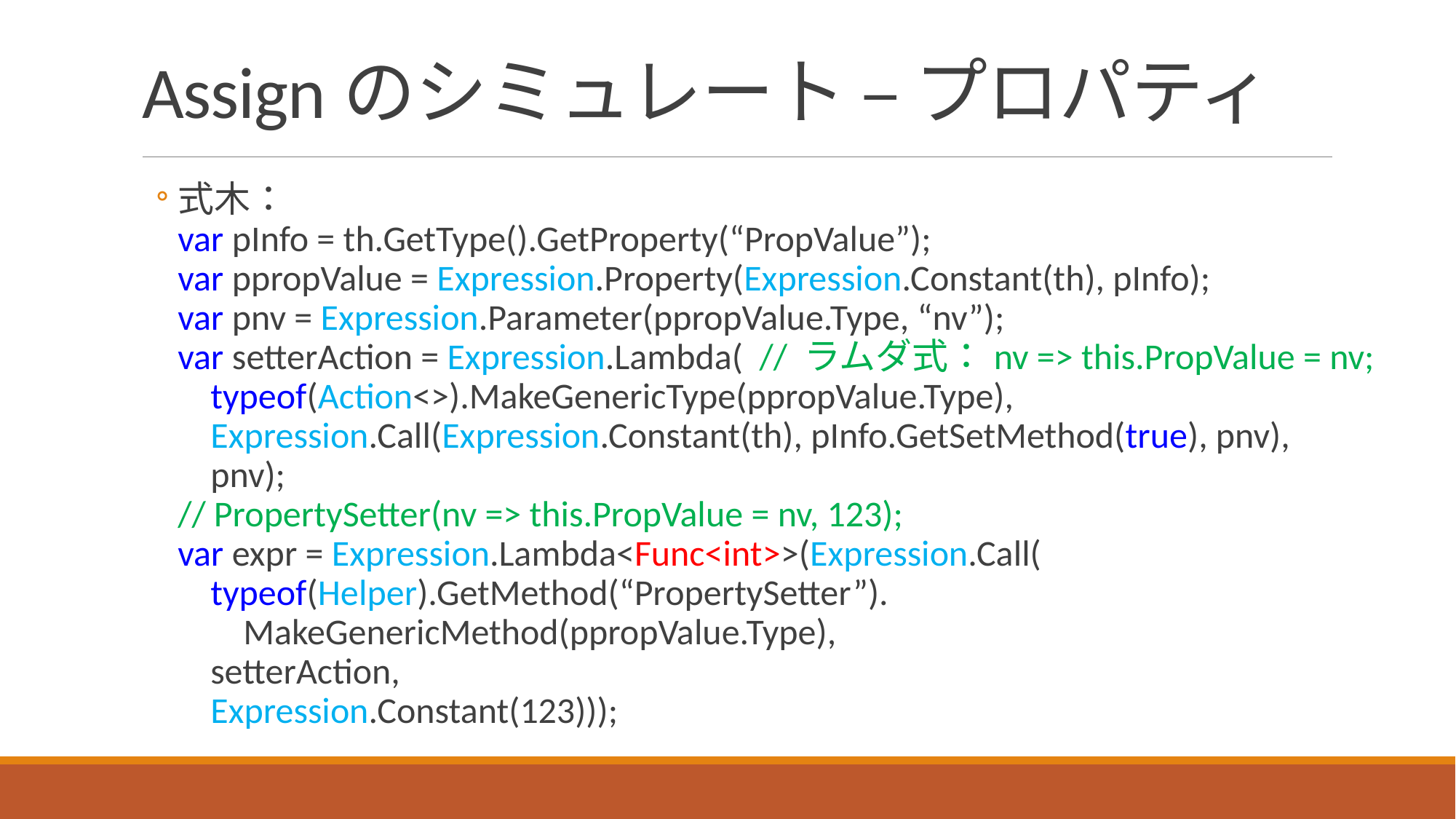

# Assignのシミュレート – プロパティ
式木：
var pInfo = th.GetType().GetProperty(“PropValue”);
var ppropValue = Expression.Property(Expression.Constant(th), pInfo);
var pnv = Expression.Parameter(ppropValue.Type, “nv”);
var setterAction = Expression.Lambda(  // ラムダ式：nv => this.PropValue = nv;
    typeof(Action<>).MakeGenericType(ppropValue.Type),
    Expression.Call(Expression.Constant(th), pInfo.GetSetMethod(true), pnv),
    pnv);
// PropertySetter(nv => this.PropValue = nv, 123);
var expr = Expression.Lambda<Func<int>>(Expression.Call(
    typeof(Helper).GetMethod(“PropertySetter”).
        MakeGenericMethod(ppropValue.Type),
    setterAction,
    Expression.Constant(123)));